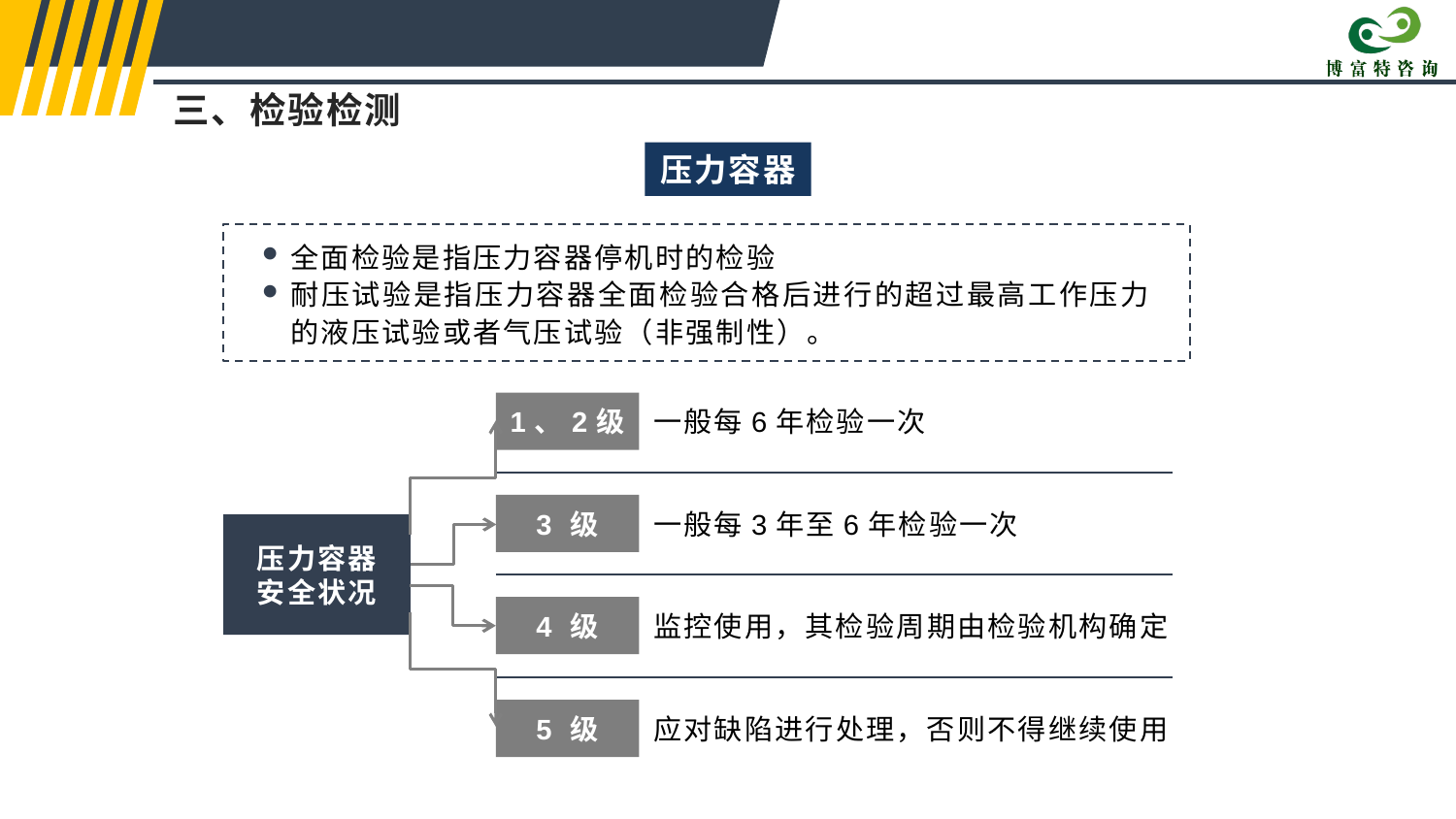

三、检验检测
压力容器

全面检验是指压力容器停机时的检验
耐压试验是指压力容器全面检验合格后进行的超过最高工作压力的液压试验或者气压试验（非强制性）。
1、2级
一般每6年检验一次
3 级
一般每3年至6年检验一次
压力容器
安全状况
4 级
监控使用，其检验周期由检验机构确定
5 级
应对缺陷进行处理，否则不得继续使用